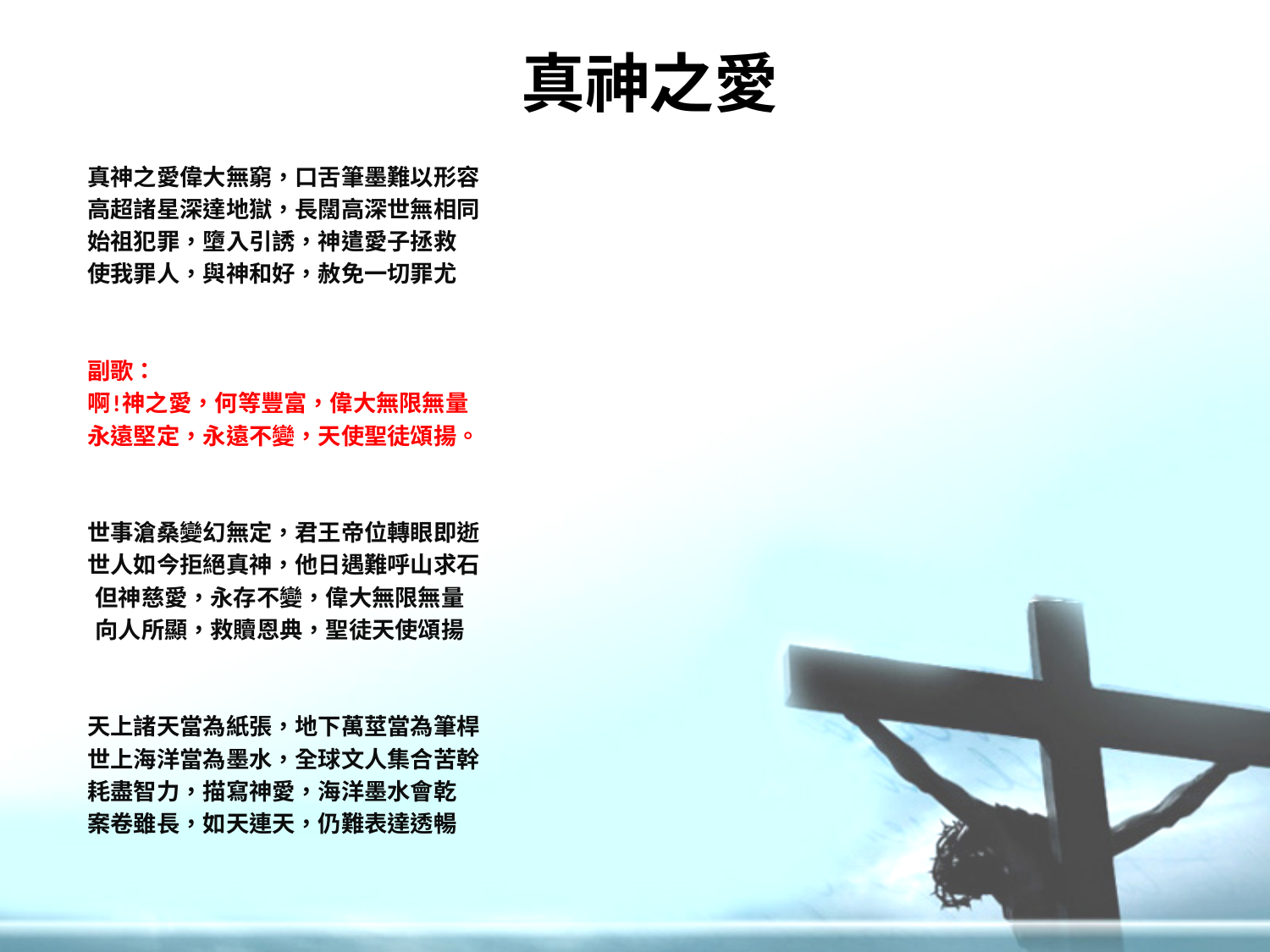

# 真神之愛
真神之愛偉大無窮，口舌筆墨難以形容
高超諸星深達地獄，長闊高深世無相同
始祖犯罪，墮入引誘，神遣愛子拯救
使我罪人，與神和好，赦免一切罪尤

副歌：
啊!神之愛，何等豐富，偉大無限無量
永遠堅定，永遠不變，天使聖徒頌揚。

世事滄桑變幻無定，君王帝位轉眼即逝
世人如今拒絕真神，他日遇難呼山求石
 但神慈愛，永存不變，偉大無限無量
 向人所顯，救贖恩典，聖徒天使頌揚

天上諸天當為紙張，地下萬莖當為筆桿
世上海洋當為墨水，全球文人集合苦幹
耗盡智力，描寫神愛，海洋墨水會乾
案卷雖長，如天連天，仍難表達透暢